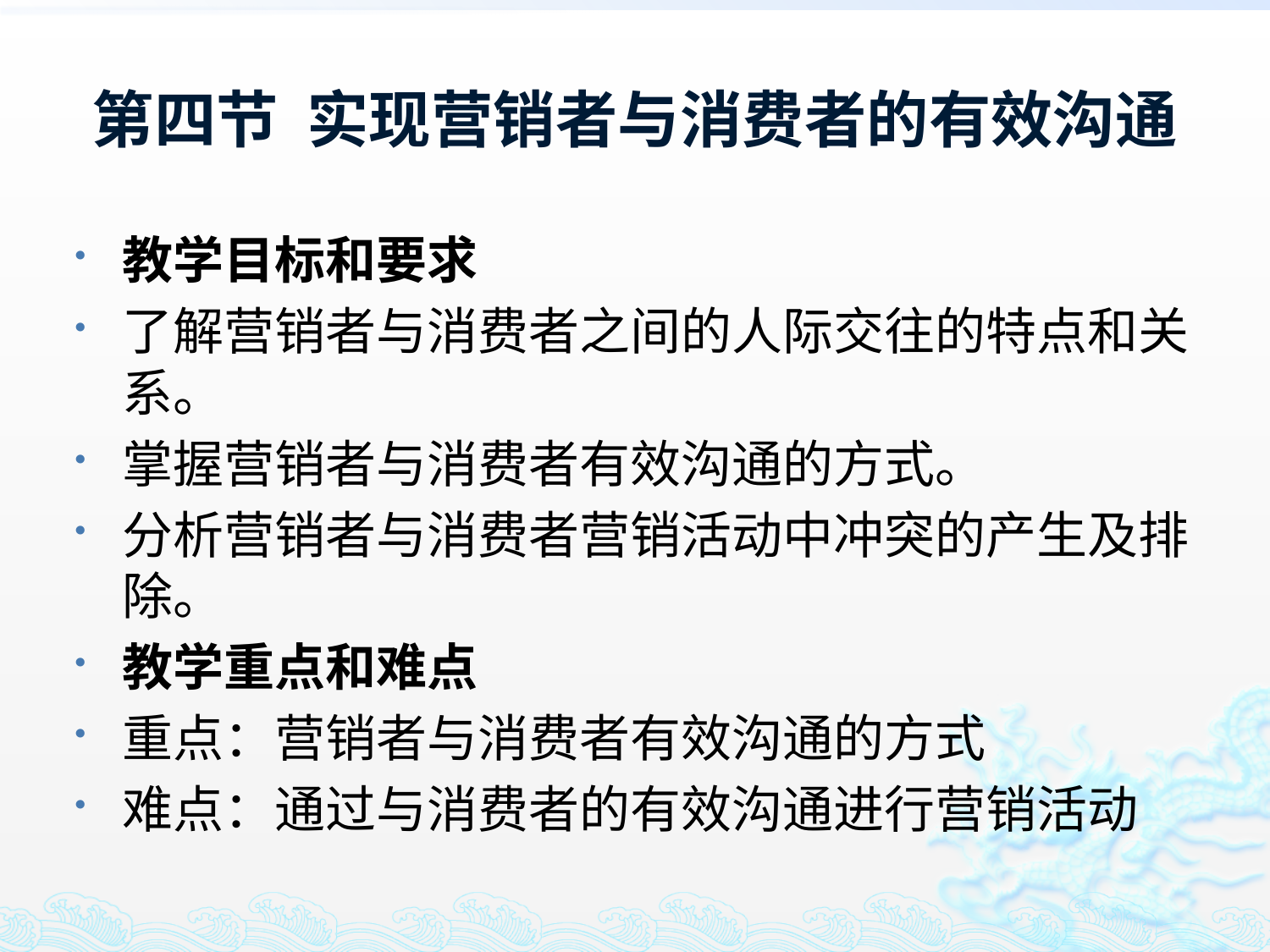

# 第四节  实现营销者与消费者的有效沟通
教学目标和要求
了解营销者与消费者之间的人际交往的特点和关系。
掌握营销者与消费者有效沟通的方式。
分析营销者与消费者营销活动中冲突的产生及排除。
教学重点和难点
重点：营销者与消费者有效沟通的方式
难点：通过与消费者的有效沟通进行营销活动